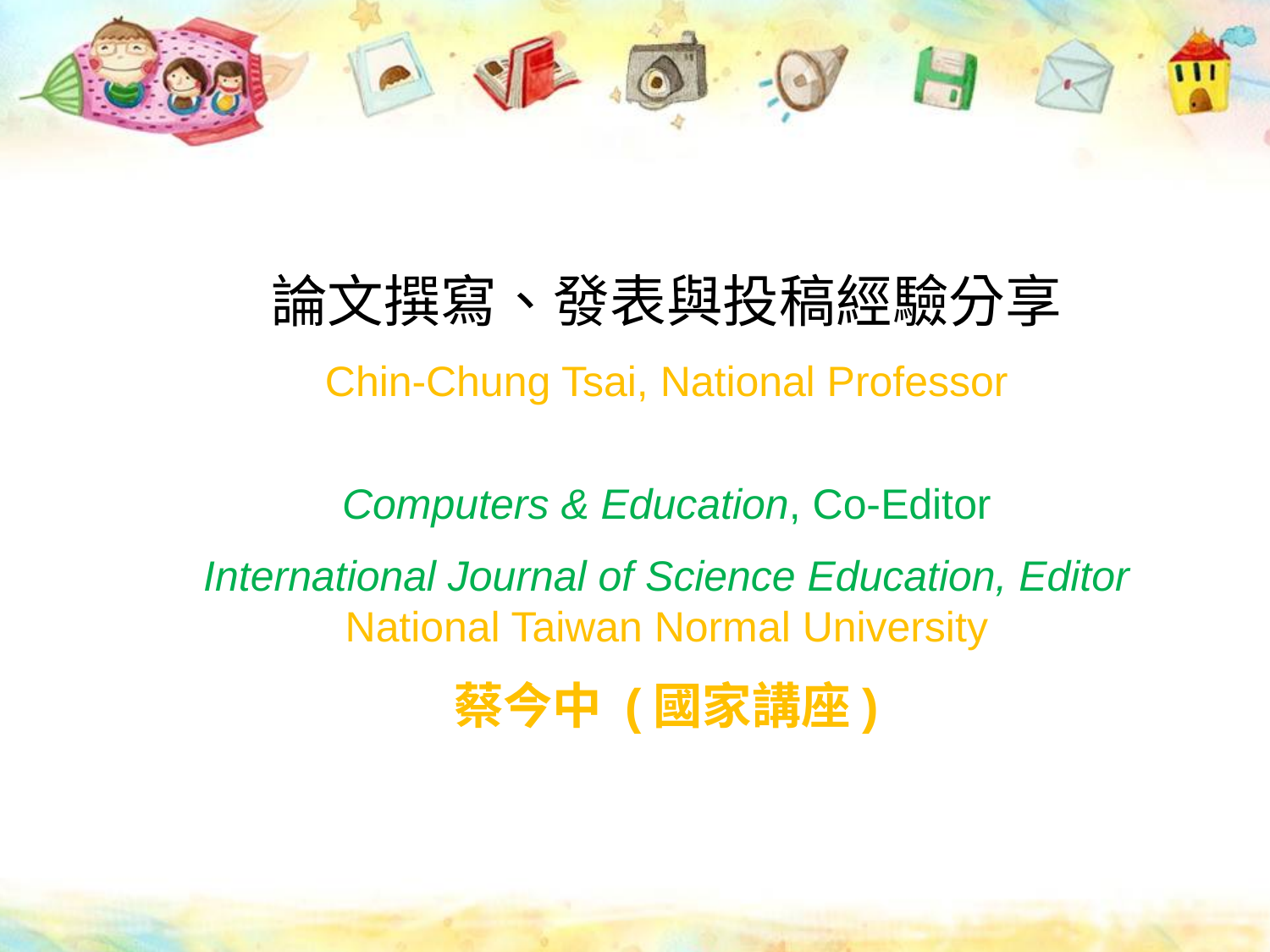

論文撰寫、發表與投稿經驗分享
Chin-Chung Tsai, National Professor
Computers & Education, Co-Editor
International Journal of Science Education, Editor
National Taiwan Normal University
蔡今中 (國家講座)